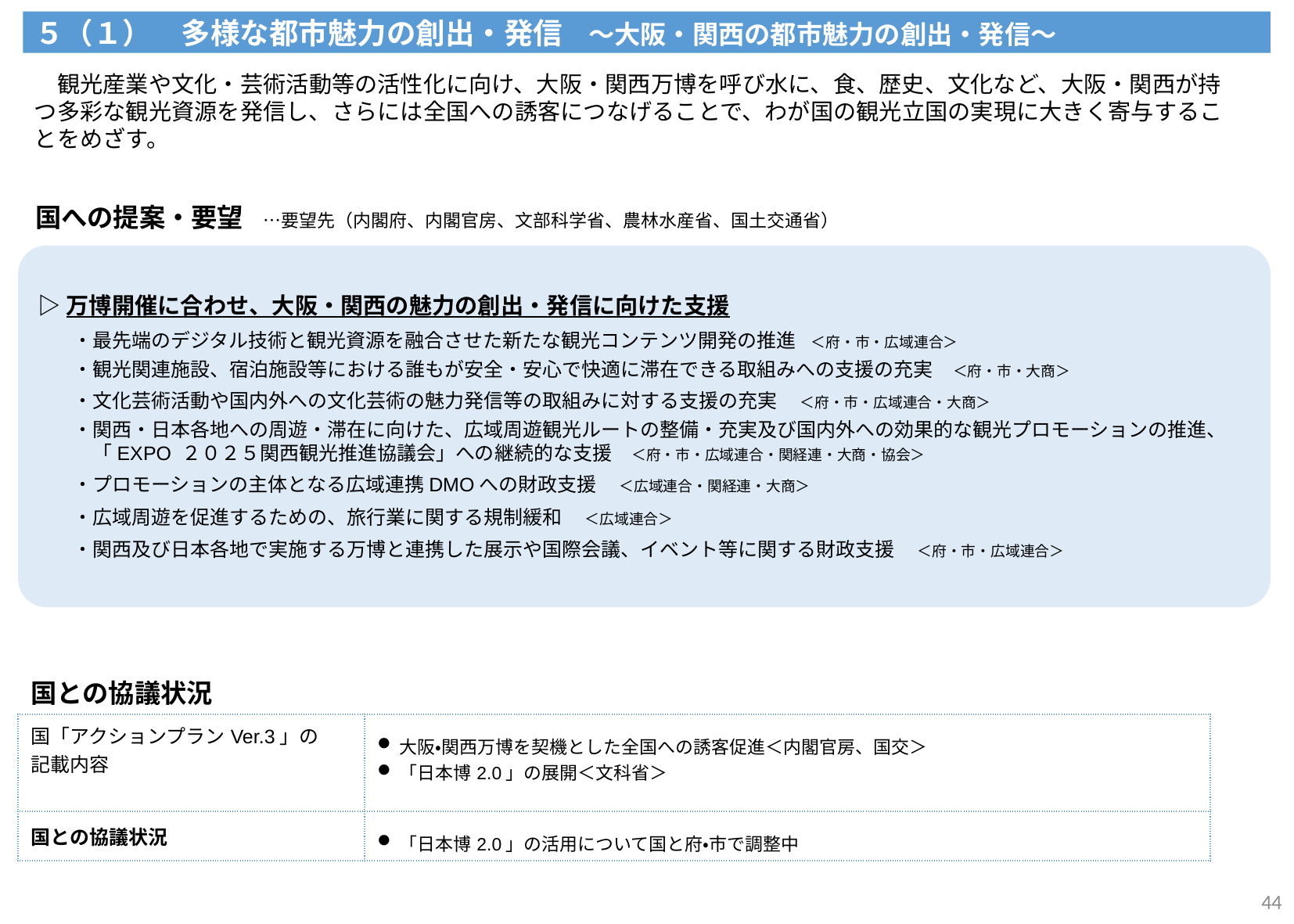

５（１）　多様な都市魅力の創出・発信　～大阪・関西の都市魅力の創出・発信～
　観光産業や文化・芸術活動等の活性化に向け、大阪・関西万博を呼び水に、食、歴史、文化など、大阪・関西が持つ多彩な観光資源を発信し、さらには全国への誘客につなげることで、わが国の観光立国の実現に大きく寄与することをめざす。
国への提案・要望　…要望先（内閣府、内閣官房、文部科学省、農林水産省、国土交通省）
▷万博開催に合わせ、大阪・関西の魅力の創出・発信に向けた支援
・最先端のデジタル技術と観光資源を融合させた新たな観光コンテンツ開発の推進　＜府・市・広域連合＞
・観光関連施設、宿泊施設等における誰もが安全・安心で快適に滞在できる取組みへの支援の充実　＜府・市・大商＞
・文化芸術活動や国内外への文化芸術の魅力発信等の取組みに対する支援の充実　＜府・市・広域連合・大商＞
・関西・日本各地への周遊・滞在に向けた、広域周遊観光ルートの整備・充実及び国内外への効果的な観光プロモーションの推進、
　「EXPO ２０２５関西観光推進協議会」への継続的な支援　＜府・市・広域連合・関経連・大商・協会＞
・プロモーションの主体となる広域連携DMOへの財政支援　＜広域連合・関経連・大商＞
・広域周遊を促進するための、旅行業に関する規制緩和　＜広域連合＞
・関西及び日本各地で実施する万博と連携した展示や国際会議、イベント等に関する財政支援　＜府・市・広域連合＞
国との協議状況
| 国「アクションプランVer.3」の 記載内容 | 大阪・関西万博を契機とした全国への誘客促進＜内閣官房、国交＞ 「⽇本博2.0」の展開＜文科省＞ |
| --- | --- |
| 国との協議状況 | 「日本博2.0」の活用について国と府・市で調整中 |

44